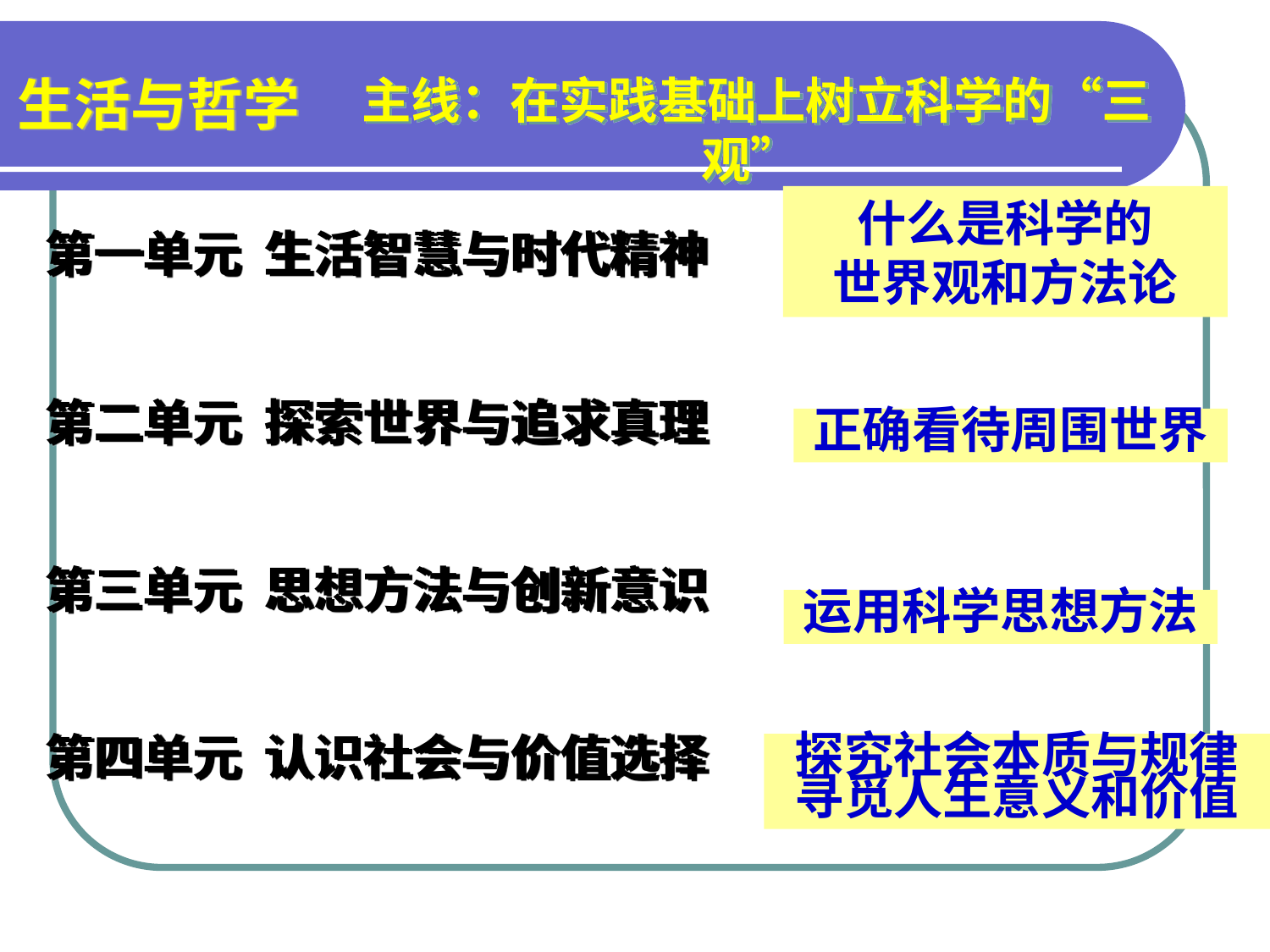

生活与哲学
主线：在实践基础上树立科学的“三观”
什么是科学的
世界观和方法论
第一单元  生活智慧与时代精神

第二单元  探索世界与追求真理

第三单元  思想方法与创新意识

第四单元  认识社会与价值选择
正确看待周围世界
运用科学思想方法
探究社会本质与规律寻觅人生意义和价值